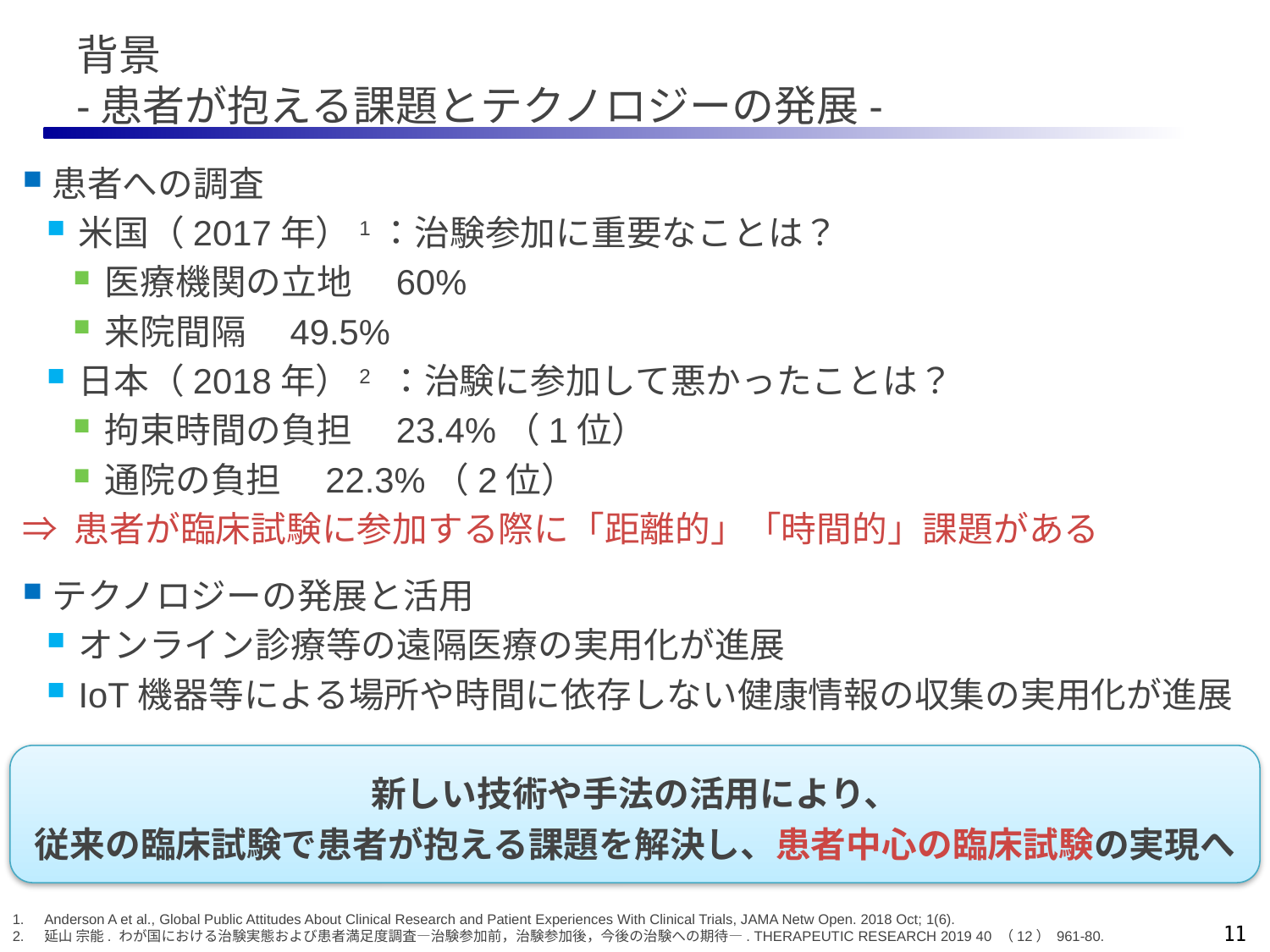

# 背景 -患者が抱える課題とテクノロジーの発展-
患者への調査
米国（2017年）1：治験参加に重要なことは？
医療機関の立地　60%
来院間隔　49.5%
日本（2018年）2 ：治験に参加して悪かったことは？
拘束時間の負担　23.4%（1位）
通院の負担　22.3%（2位）
⇒ 患者が臨床試験に参加する際に「距離的」「時間的」課題がある

テクノロジーの発展と活用
オンライン診療等の遠隔医療の実用化が進展
IoT機器等による場所や時間に依存しない健康情報の収集の実用化が進展
新しい技術や手法の活用により、
従来の臨床試験で患者が抱える課題を解決し、患者中心の臨床試験の実現へ
Anderson A et al., Global Public Attitudes About Clinical Research and Patient Experiences With Clinical Trials, JAMA Netw Open. 2018 Oct; 1(6).
延山 宗能. わが国における治験実態および患者満足度調査—治験参加前，治験参加後，今後の治験への期待—. THERAPEUTIC RESEARCH 2019 40 （12） 961-80.
11